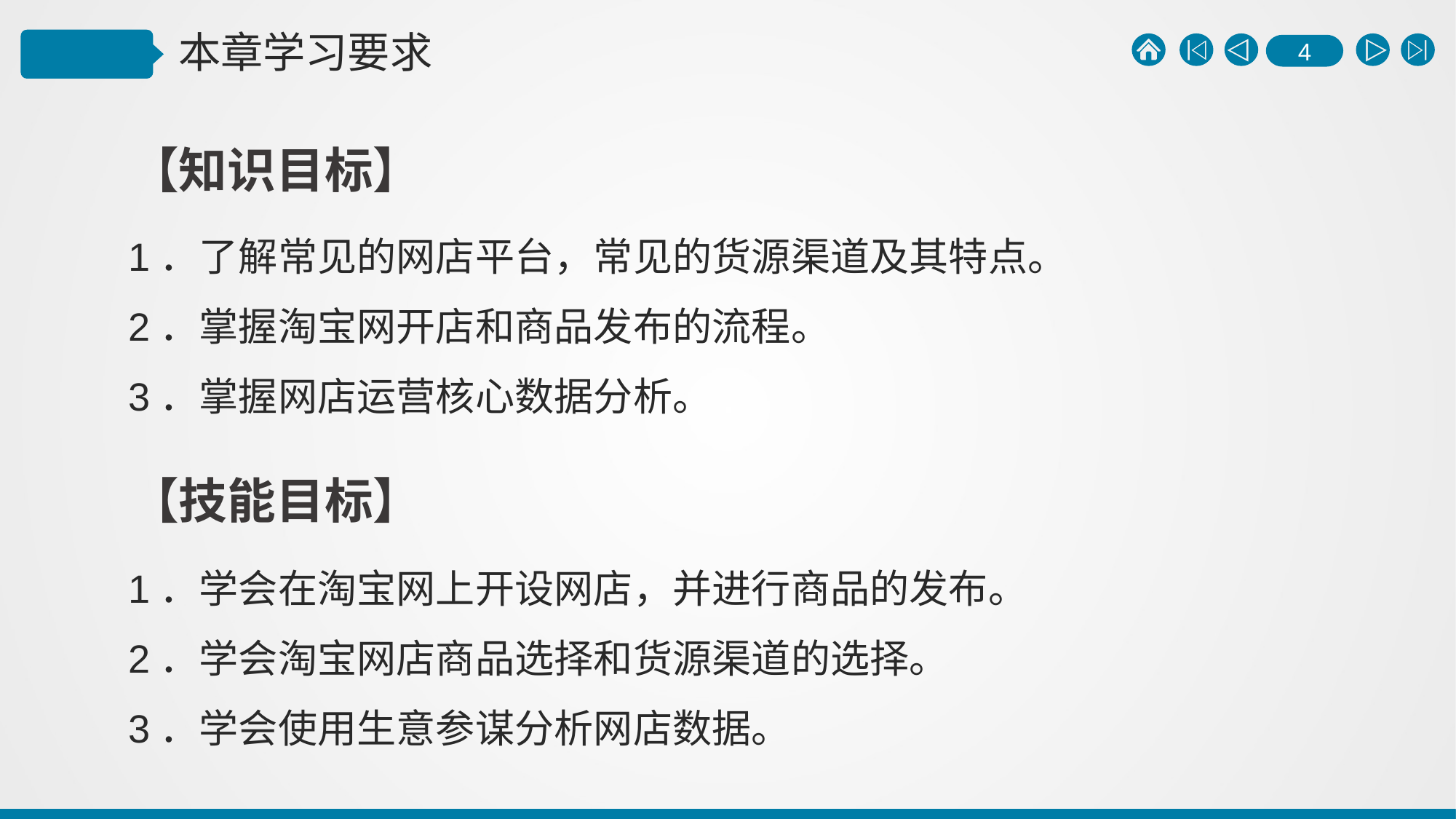

【知识目标】
1．了解常见的网店平台，常见的货源渠道及其特点。
2．掌握淘宝网开店和商品发布的流程。
3．掌握网店运营核心数据分析。
【技能目标】
1．学会在淘宝网上开设网店，并进行商品的发布。
2．学会淘宝网店商品选择和货源渠道的选择。
3．学会使用生意参谋分析网店数据。